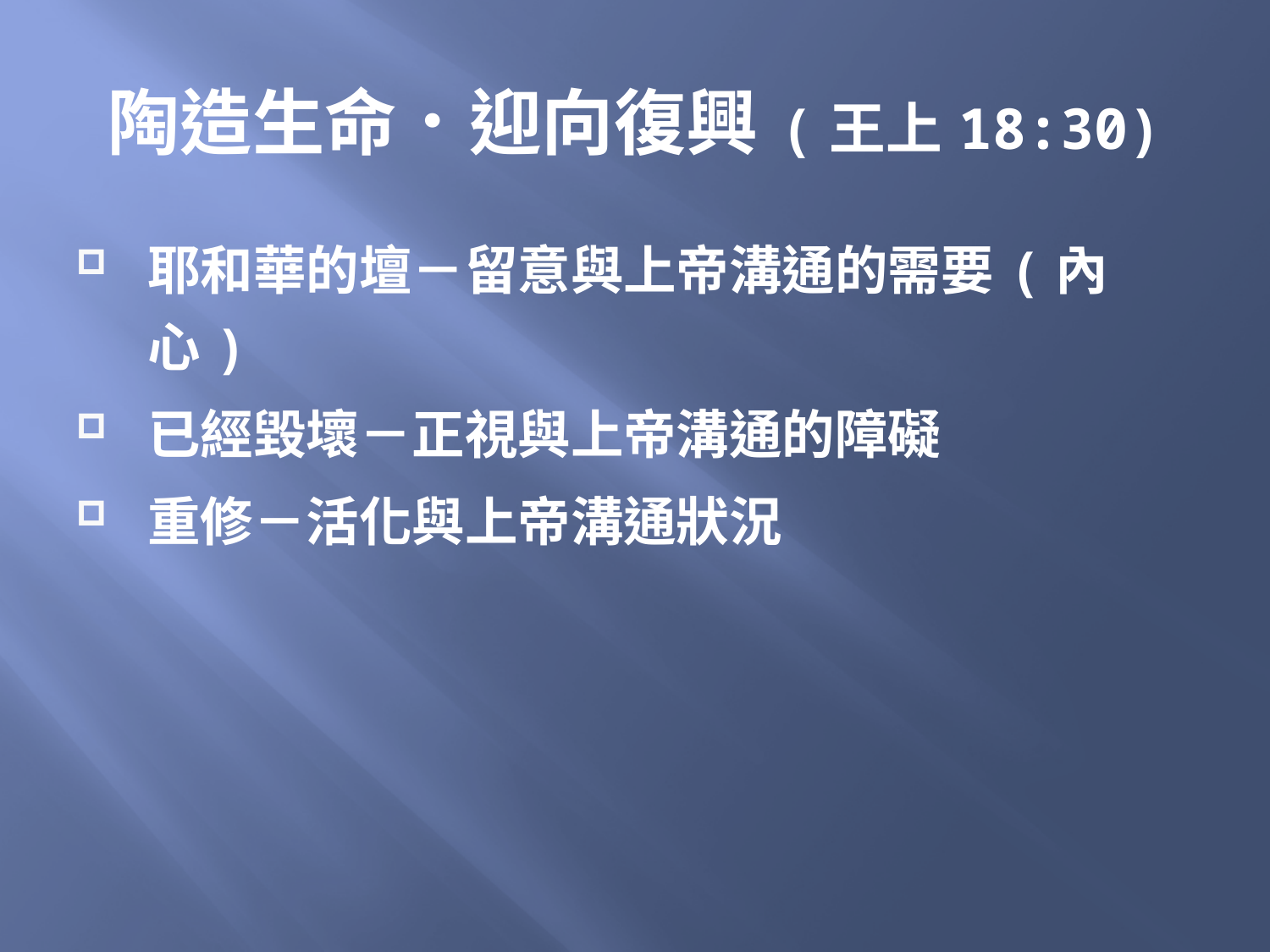

# 陶造生命．迎向復興(王上18:30)
耶和華的壇－留意與上帝溝通的需要(內心)
已經毀壞－正視與上帝溝通的障礙
重修－活化與上帝溝通狀況